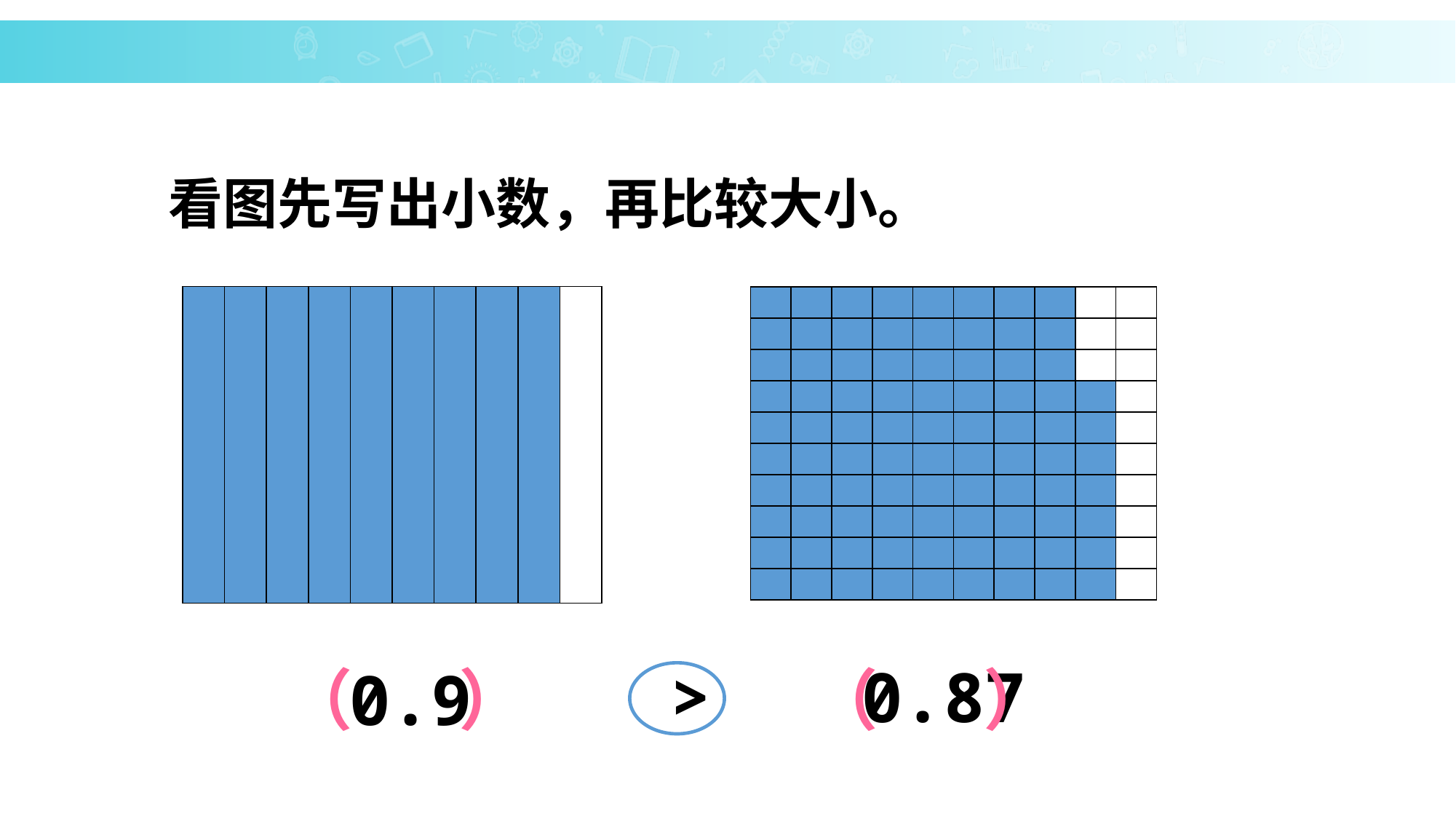

看图先写出小数，再比较大小。

>
0.87
0.9
（       ）
（       ）